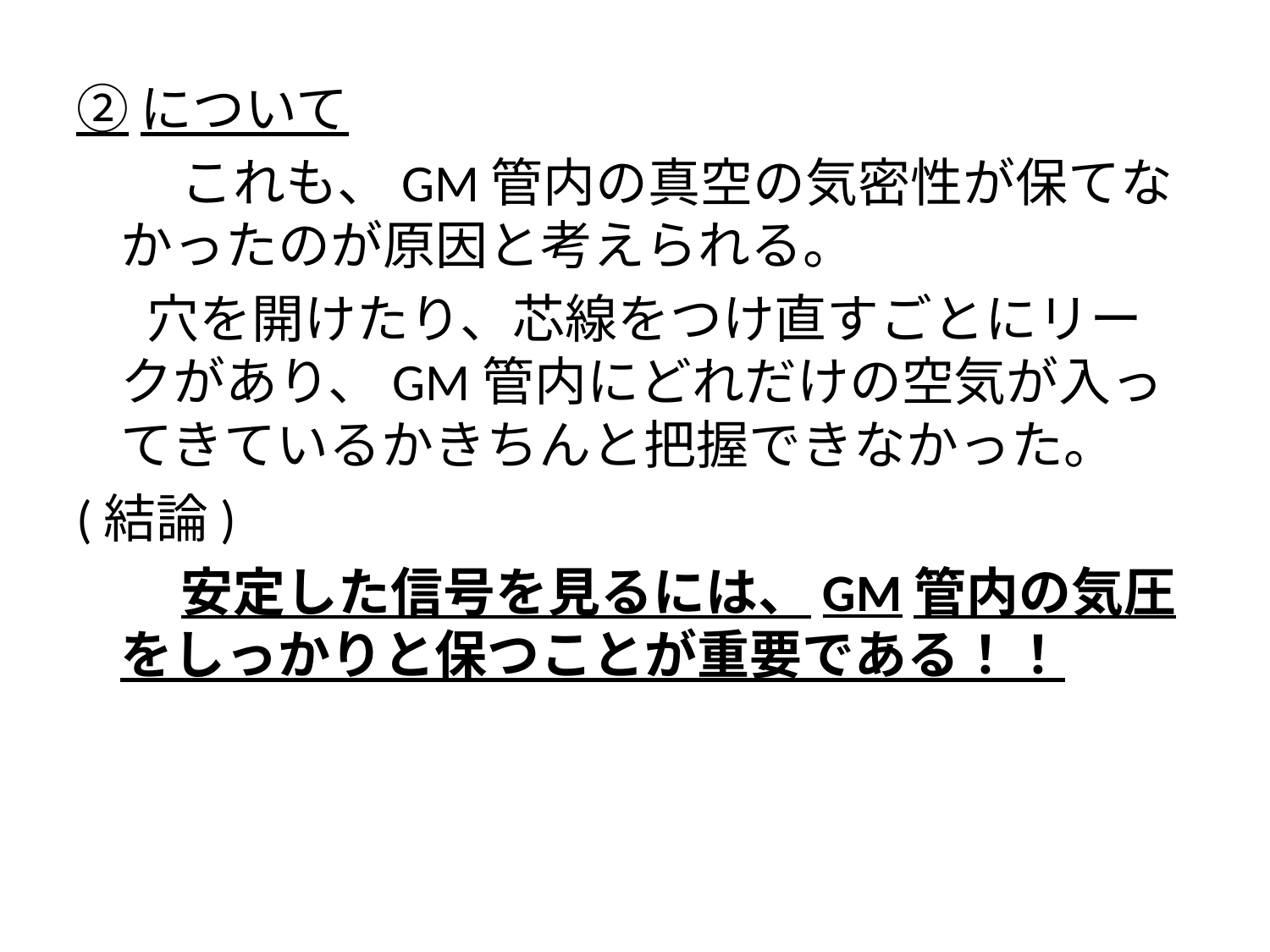

②について
　　これも、GM管内の真空の気密性が保てなかったのが原因と考えられる。
     穴を開けたり、芯線をつけ直すごとにリークがあり、GM管内にどれだけの空気が入ってきているかきちんと把握できなかった。
(結論)
　　安定した信号を見るには、GM管内の気圧をしっかりと保つことが重要である！！